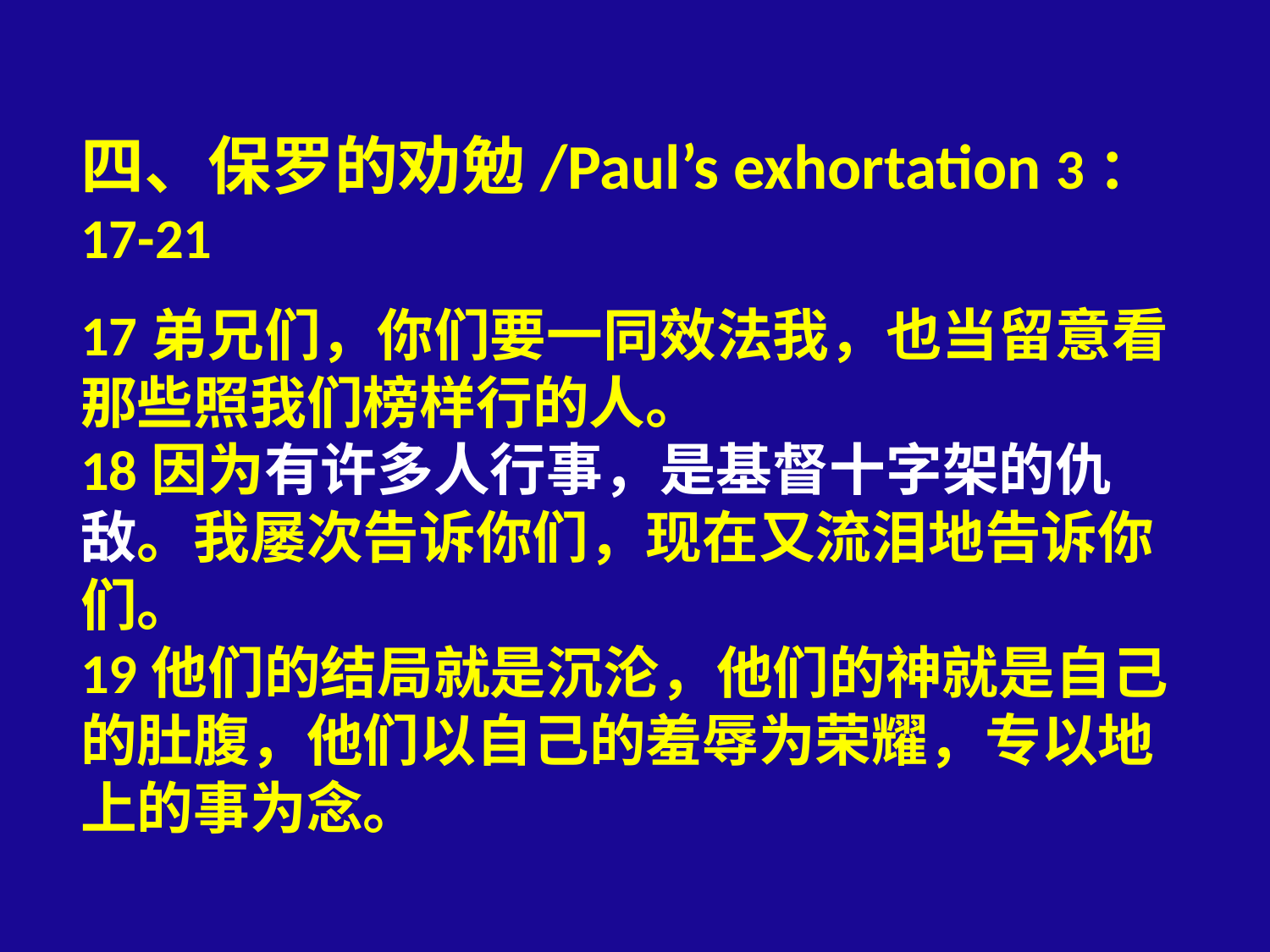

# 四、保罗的劝勉/Paul’s exhortation 3：17-21 17弟兄们，你们要一同效法我，也当留意看那些照我们榜样行的人。 18因为有许多人行事，是基督十字架的仇敌。我屡次告诉你们，现在又流泪地告诉你们。 19他们的结局就是沉沦，他们的神就是自己的肚腹，他们以自己的羞辱为荣耀，专以地上的事为念。